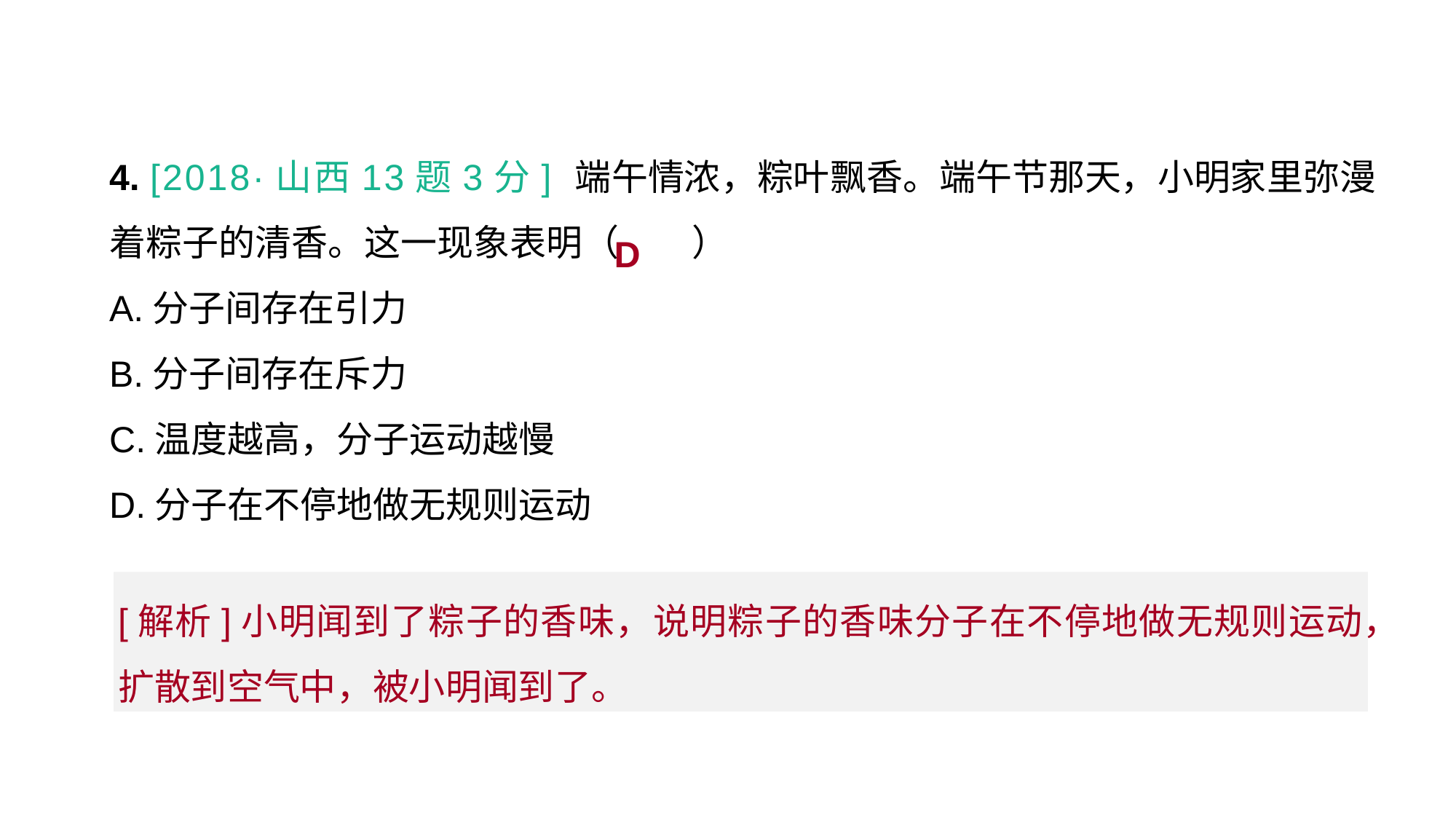

4. [2018·山西13题3分] 端午情浓，粽叶飘香。端午节那天，小明家里弥漫着粽子的清香。这一现象表明（　　）
A.分子间存在引力
B.分子间存在斥力
C.温度越高，分子运动越慢
D.分子在不停地做无规则运动
D
真题回顾 把握考向
[解析]小明闻到了粽子的香味，说明粽子的香味分子在不停地做无规则运动，扩散到空气中，被小明闻到了。